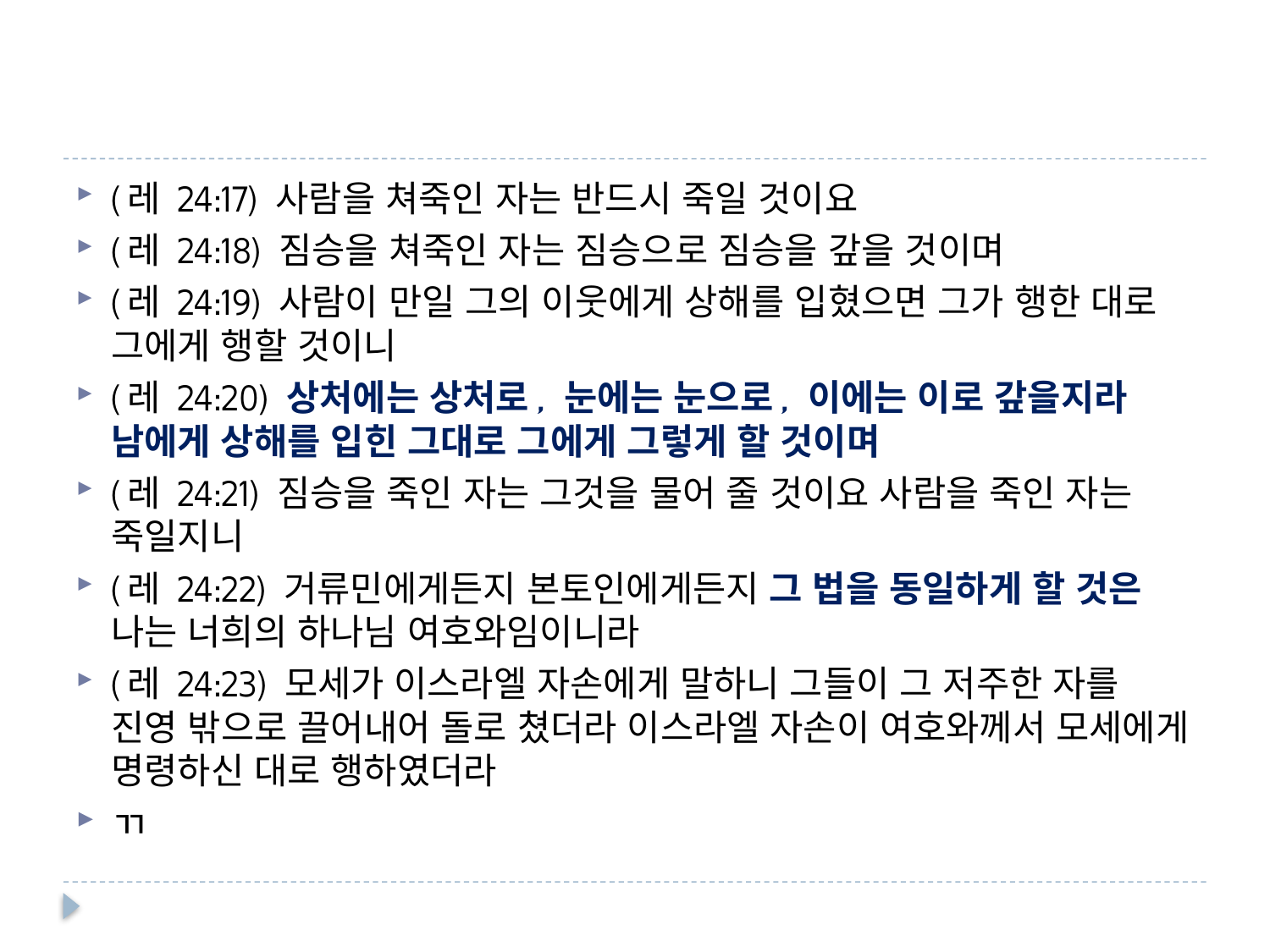

#
(레 24:17) 사람을 쳐죽인 자는 반드시 죽일 것이요
(레 24:18) 짐승을 쳐죽인 자는 짐승으로 짐승을 갚을 것이며
(레 24:19) 사람이 만일 그의 이웃에게 상해를 입혔으면 그가 행한 대로 그에게 행할 것이니
(레 24:20) 상처에는 상처로, 눈에는 눈으로, 이에는 이로 갚을지라 남에게 상해를 입힌 그대로 그에게 그렇게 할 것이며
(레 24:21) 짐승을 죽인 자는 그것을 물어 줄 것이요 사람을 죽인 자는 죽일지니
(레 24:22) 거류민에게든지 본토인에게든지 그 법을 동일하게 할 것은 나는 너희의 하나님 여호와임이니라
(레 24:23) 모세가 이스라엘 자손에게 말하니 그들이 그 저주한 자를 진영 밖으로 끌어내어 돌로 쳤더라 이스라엘 자손이 여호와께서 모세에게 명령하신 대로 행하였더라
ㄲ